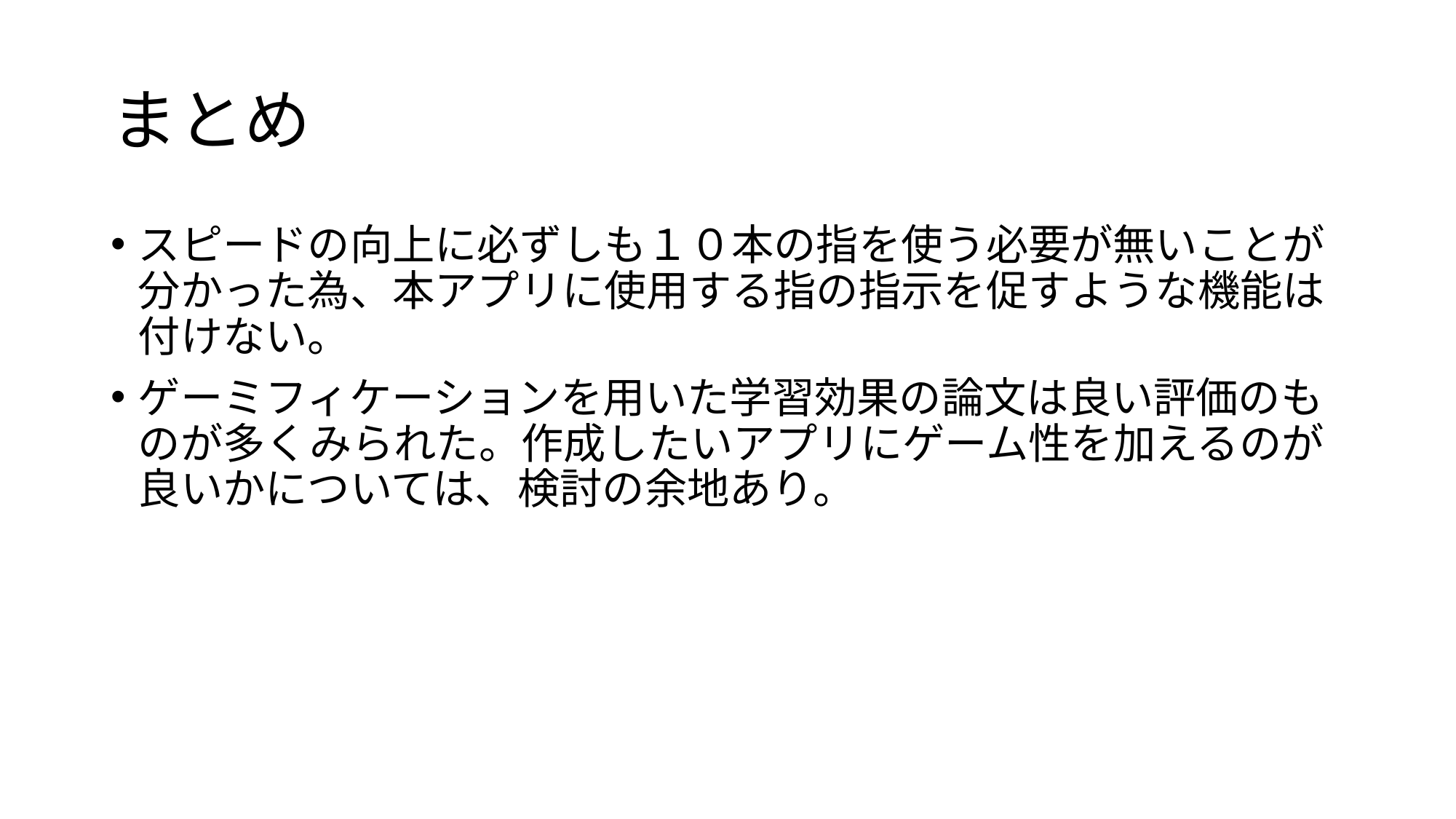

# まとめ
スピードの向上に必ずしも１０本の指を使う必要が無いことが分かった為、本アプリに使用する指の指示を促すような機能は付けない。
ゲーミフィケーションを用いた学習効果の論文は良い評価のものが多くみられた。作成したいアプリにゲーム性を加えるのが良いかについては、検討の余地あり。